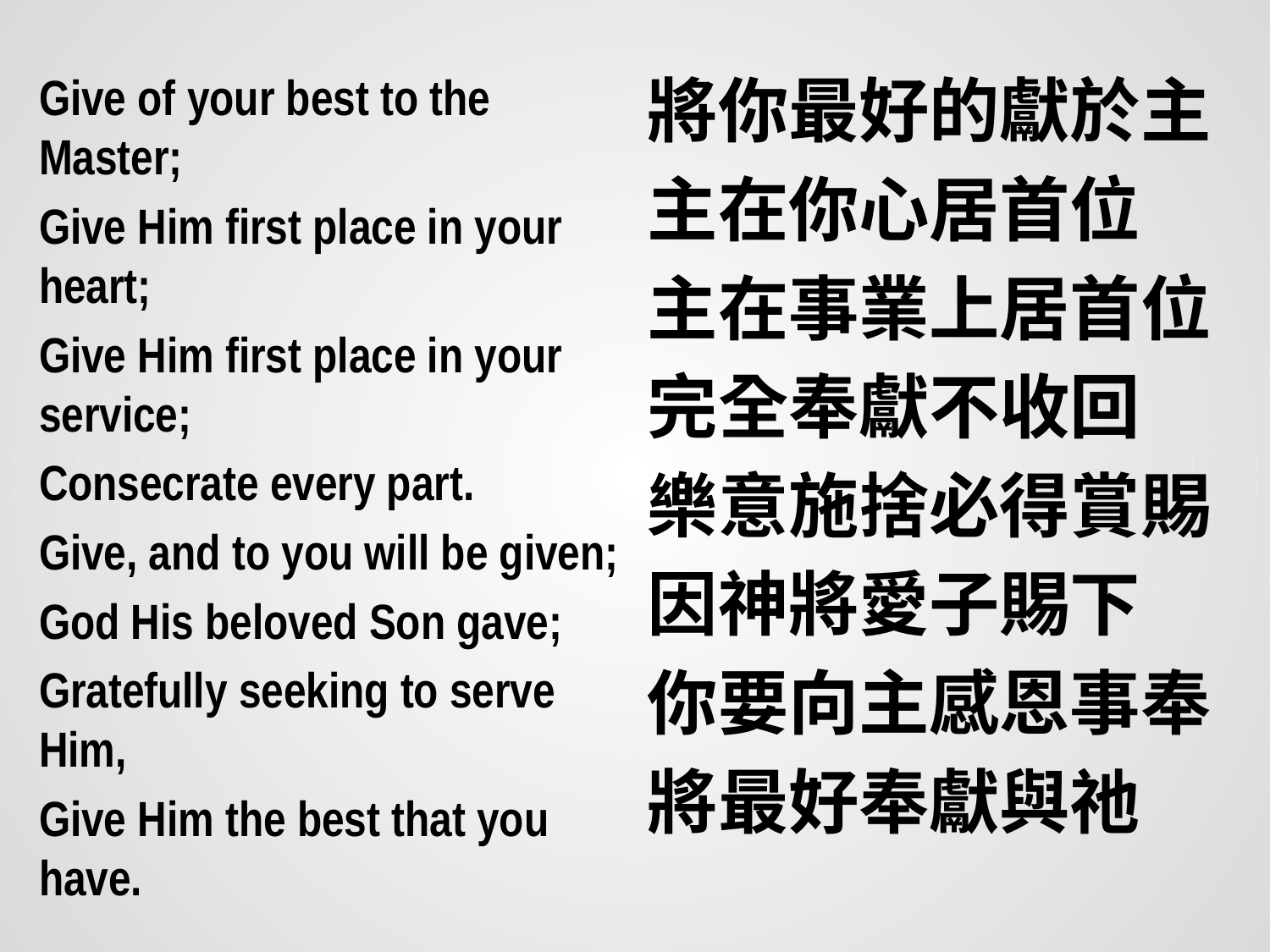

Give of your best to the Master;
Give Him first place in your heart;
Give Him first place in your service;
Consecrate every part.
Give, and to you will be given;
God His beloved Son gave;
Gratefully seeking to serve Him,
Give Him the best that you have.
將你最好的獻於主
主在你心居首位
主在事業上居首位
完全奉獻不收回
樂意施捨必得賞賜
因神將愛子賜下
你要向主感恩事奉
將最好奉獻與祂